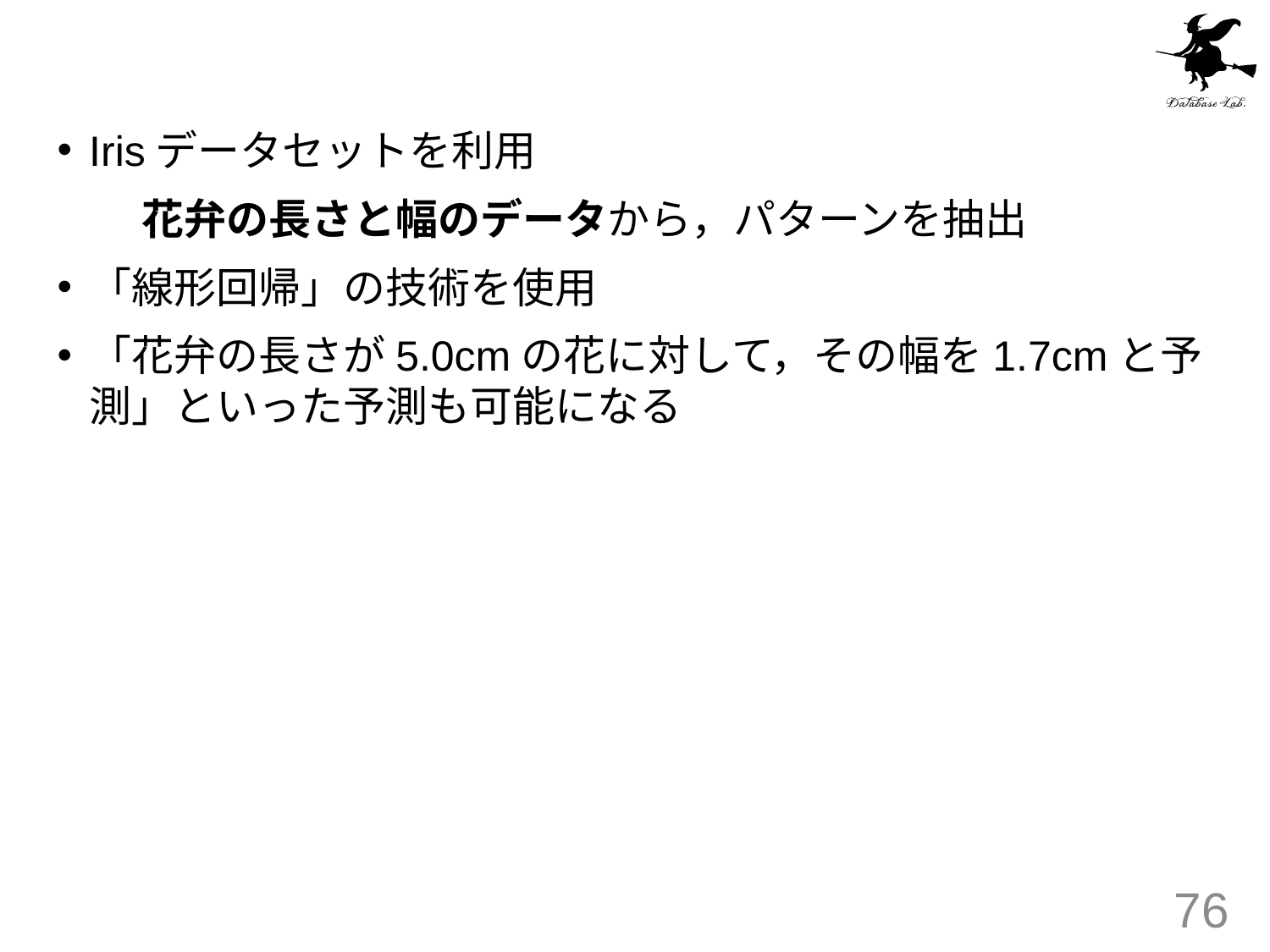

#
Irisデータセットを利用
　　花弁の長さと幅のデータから，パターンを抽出
「線形回帰」の技術を使用
「花弁の長さが5.0cmの花に対して，その幅を1.7cmと予測」といった予測も可能になる

76